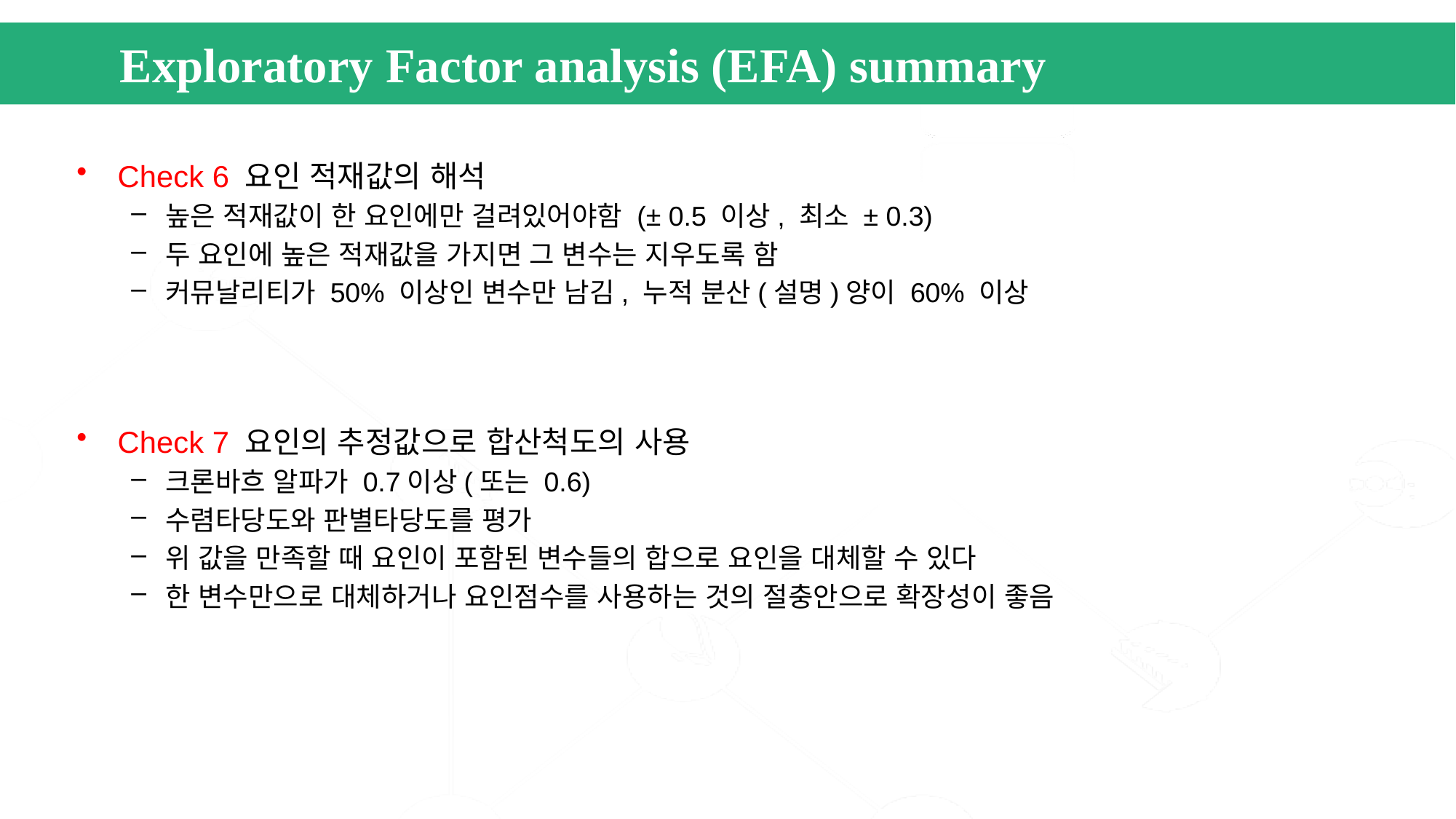

Exploratory Factor analysis (EFA) summary
Check 6 요인 적재값의 해석
높은 적재값이 한 요인에만 걸려있어야함 (± 0.5 이상, 최소 ± 0.3)
두 요인에 높은 적재값을 가지면 그 변수는 지우도록 함
커뮤날리티가 50% 이상인 변수만 남김, 누적 분산(설명)양이 60% 이상

Check 7 요인의 추정값으로 합산척도의 사용
크론바흐 알파가 0.7이상(또는 0.6)
수렴타당도와 판별타당도를 평가
위 값을 만족할 때 요인이 포함된 변수들의 합으로 요인을 대체할 수 있다
한 변수만으로 대체하거나 요인점수를 사용하는 것의 절충안으로 확장성이 좋음